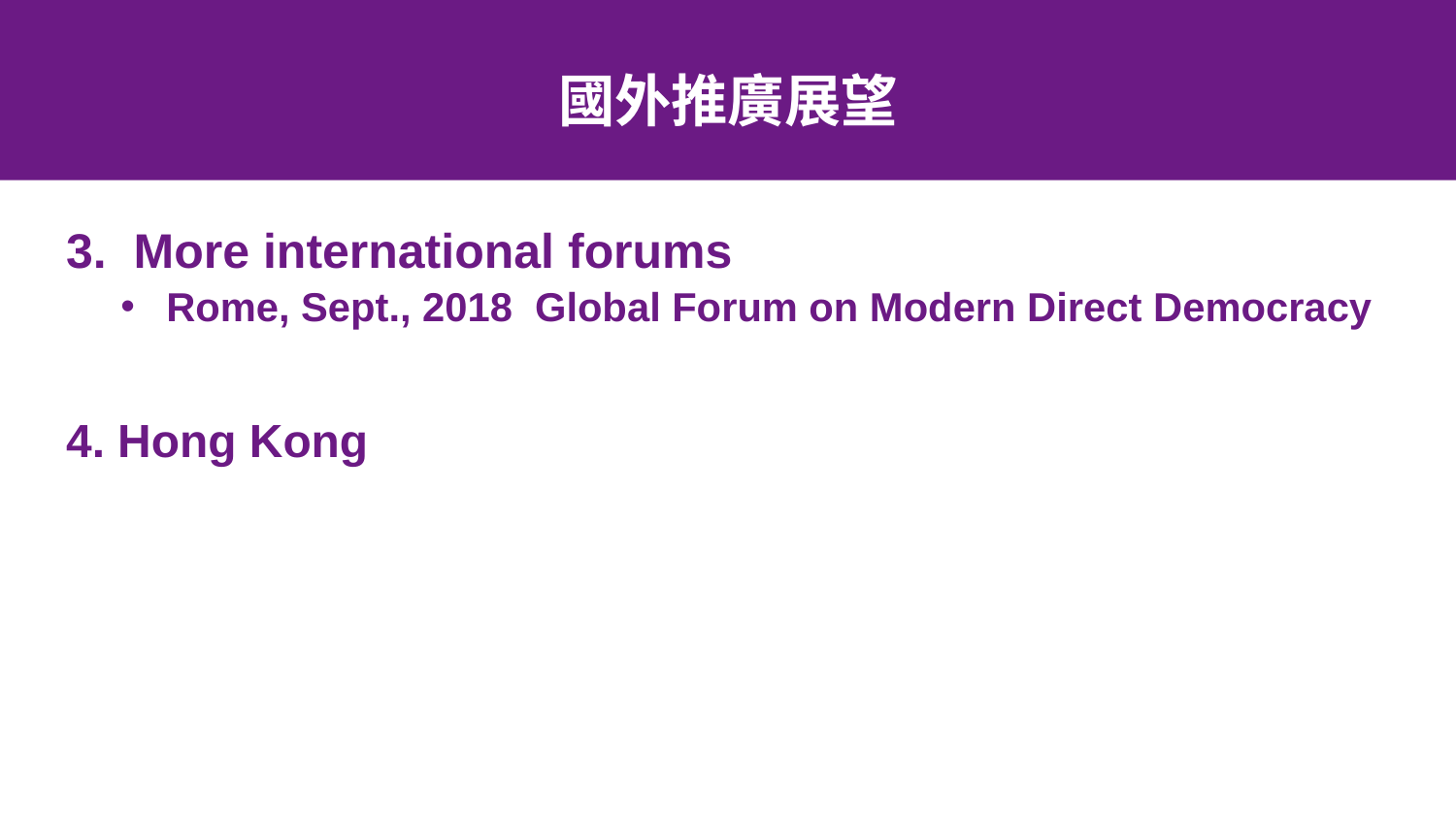

# 國外推廣展望
3.  More international forums
Rome, Sept., 2018  Global Forum on Modern Direct Democracy

4. Hong Kong